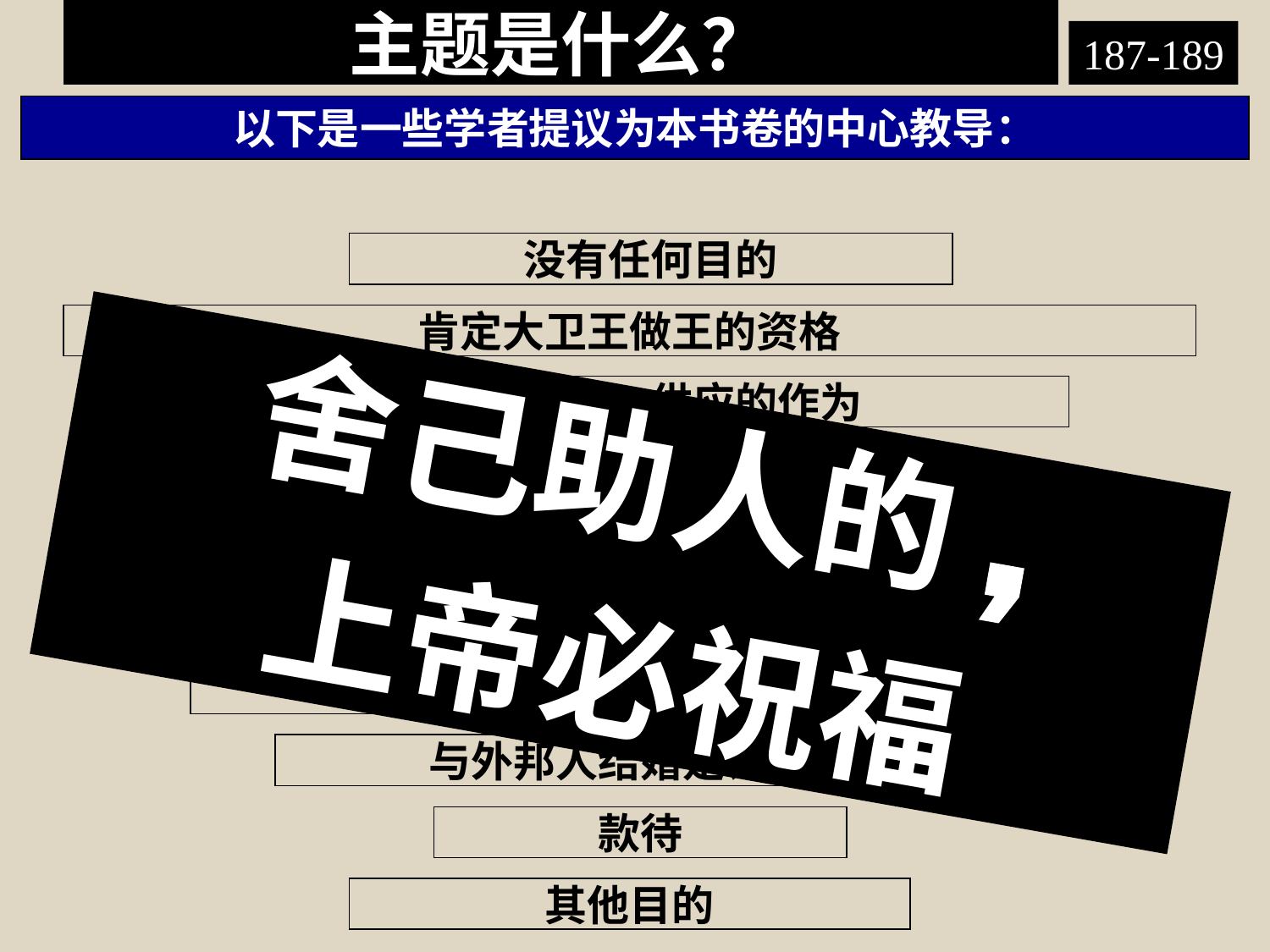

# 主题是什么？
187-189
以下是一些学者提议为本书卷的中心教导：
没有任何目的
肯定大卫王做王的资格
上帝的信实，供应的作为
舍己助人的,
上帝必祝福
凭信心顺服
救赎/救赎近亲
「从整自己的生命」
「男人，当照顾脆弱的女人」
与外邦人结婚是许可的
款待
其他目的